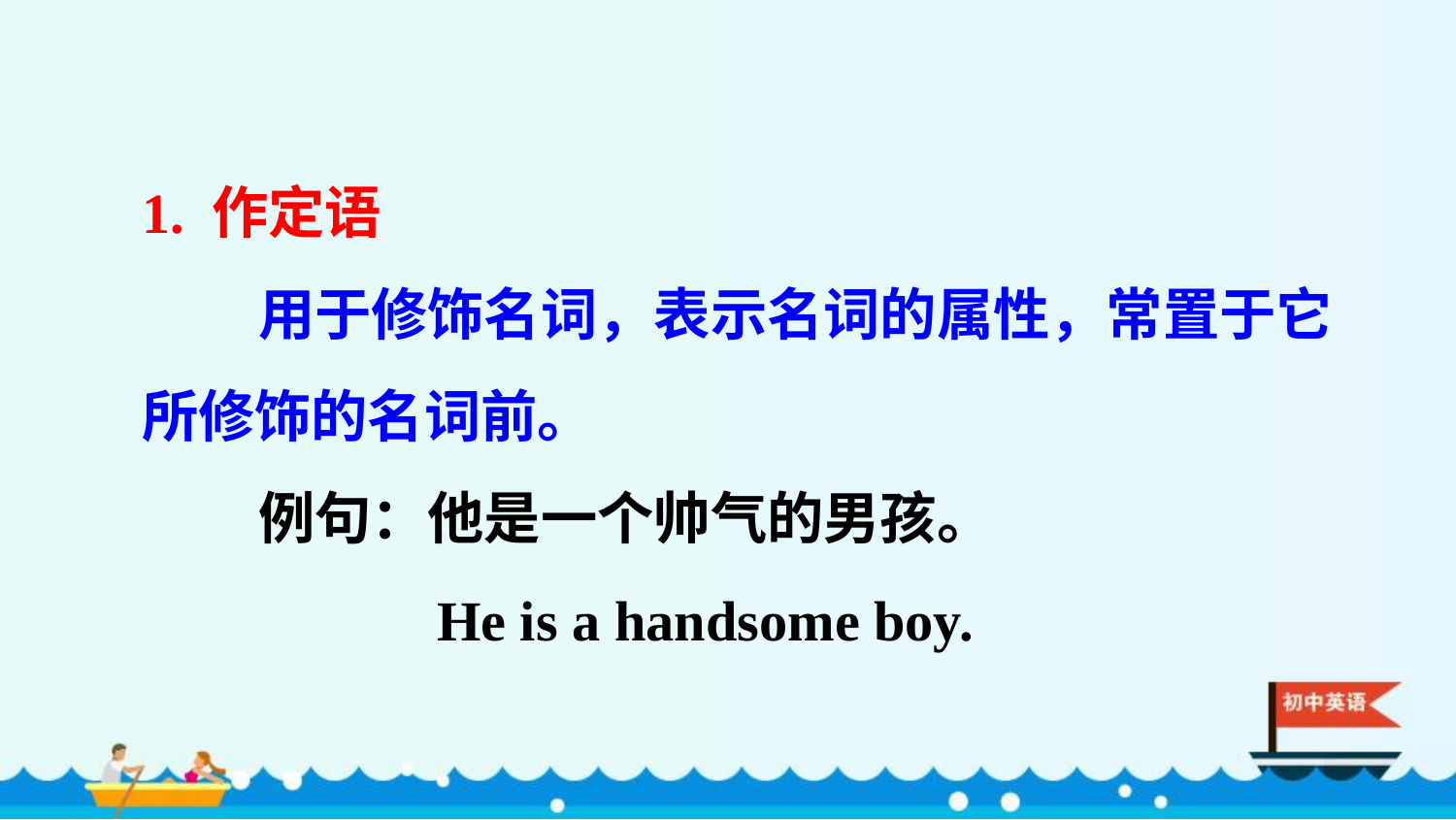

1. 作定语
        用于修饰名词，表示名词的属性，常置于它所修饰的名词前。
        例句：他是一个帅气的男孩。
                     He is a handsome boy.